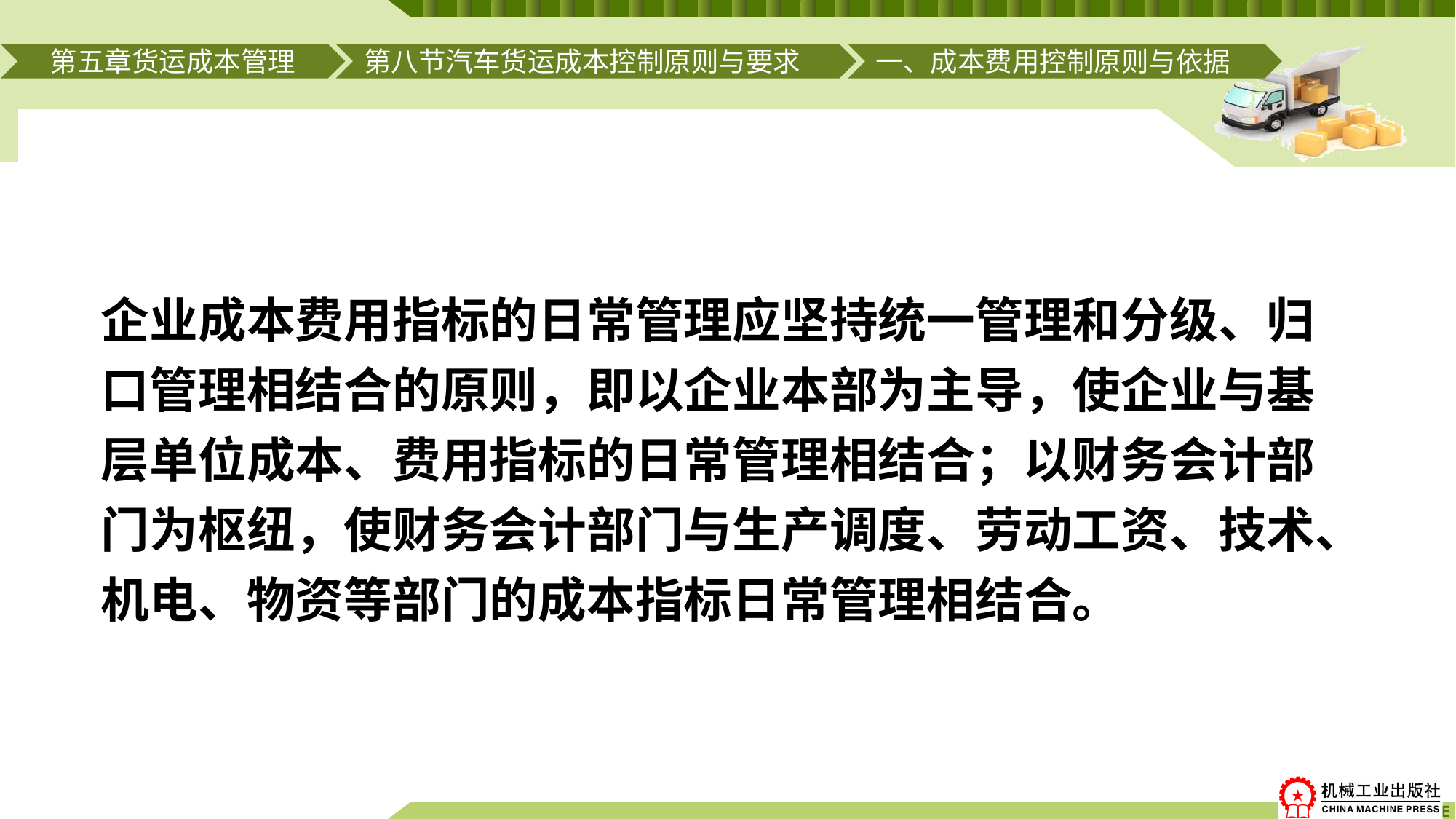

第五章货运成本管理
第八节汽车货运成本控制原则与要求
一、成本费用控制原则与依据
# 企业成本费用指标的日常管理应坚持统一管理和分级、归口管理相结合的原则，即以企业本部为主导，使企业与基层单位成本、费用指标的日常管理相结合；以财务会计部门为枢纽，使财务会计部门与生产调度、劳动工资、技术、机电、物资等部门的成本指标日常管理相结合。